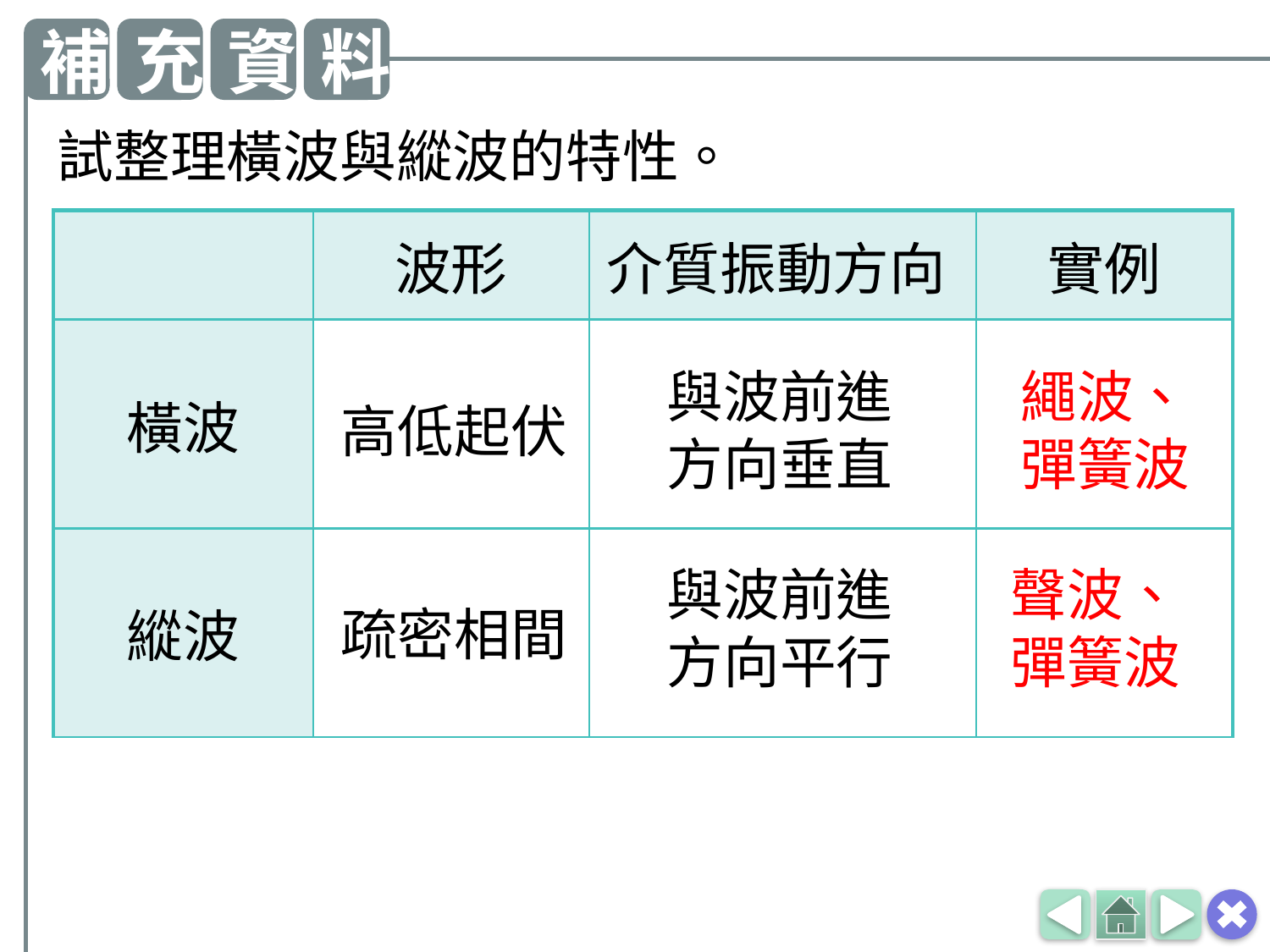

試整理橫波與縱波的特性。
|  | 波形 | 介質振動方向 | 實例 |
| --- | --- | --- | --- |
| 橫波 |  |  |  |
| 縱波 |  |  |  |
與波前進方向垂直
繩波、彈簧波
高低起伏
與波前進方向平行
聲波、彈簧波
疏密相間